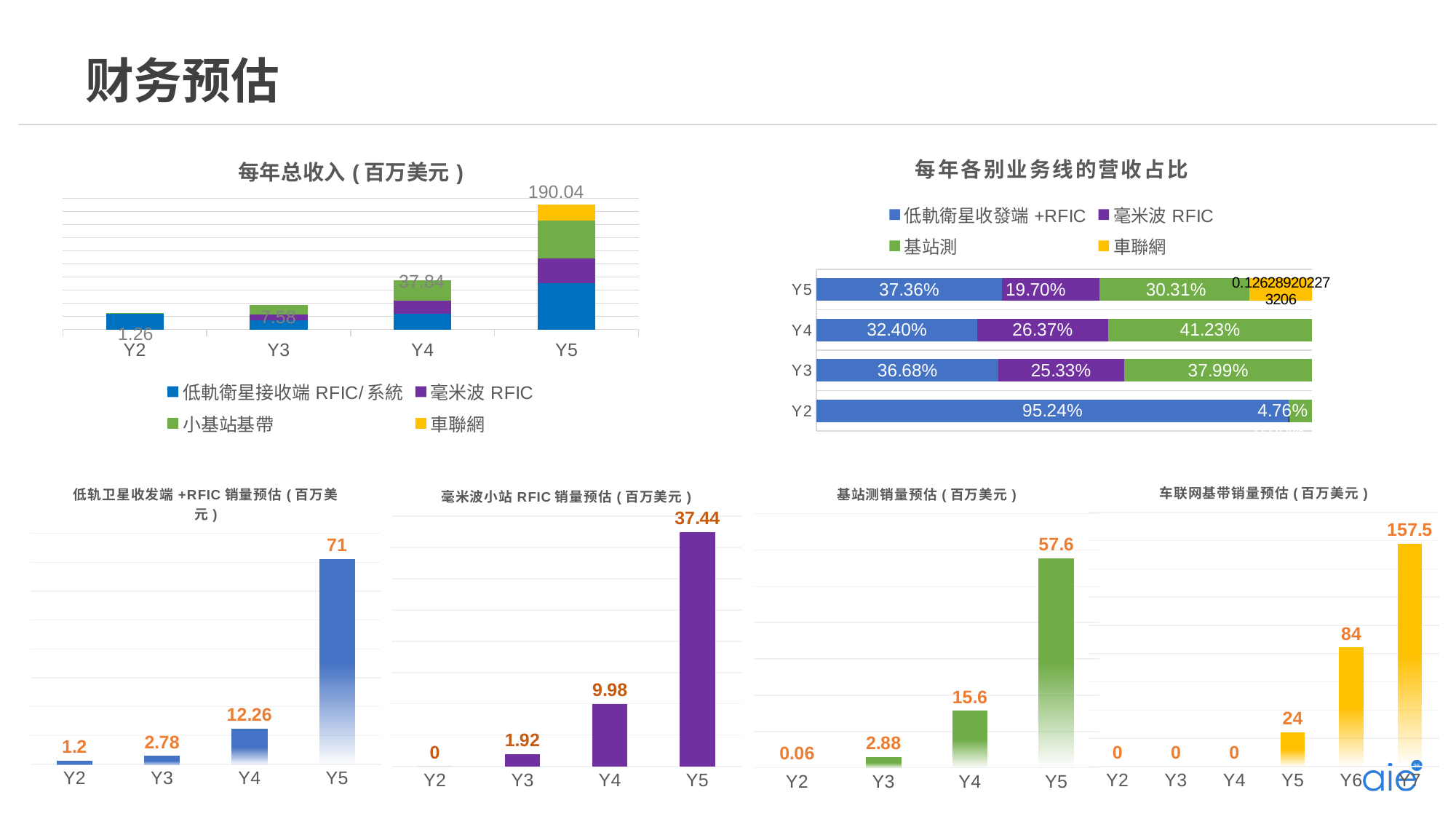

财务预估

### Chart: 每年各别业务线的营收占比

| Category | 低軌衛星收發端+RFIC | 毫米波RFIC | 基站測 | 車聯網 |
|---|---|---|---|---|
| Y2 | 0.952380952380952 | 0.0 | 0.0476190476190476 | 0.0 |
| Y3 | 0.366754617414248 | 0.253298153034301 | 0.379947229551451 | 0.0 |
| Y4 | 0.32399577167019 | 0.263742071881607 | 0.412262156448203 | 0.0 |
| Y5 | 0.3736055567249 | 0.197011155546201 | 0.303094085455694 | 0.126289202273206 |

### Chart: 每年总收入(百万美元)

| Category | 低軌衛星接收端RFIC/系統 | 毫米波RFIC | 小基站基帶 | 車聯網 |
|---|---|---|---|---|
| Y2 | 24.0 | 0.0 | 1.2 | 0.0 |
| Y3 | 13.9 | 9.6 | 14.4 | 0.0 |
| Y4 | 24.52 | 19.96 | 31.2 | 0.0 |
| Y5 | 71.0 | 37.44 | 57.6 | 24.0 |
190.04
37.84
7.58
1.26

### Chart: 车联网基带销量预估(百万美元)

| Category | 车联网基带销量预估 |
|---|---|
| Y2 | 0.0 |
| Y3 | 0.0 |
| Y4 | 0.0 |
| Y5 | 24.0 |
| Y6 | 84.0 |
| Y7 | 157.5 |

### Chart: 基站测销量预估(百万美元)

| Category | 小基站Soc销量预估 |
|---|---|
| Y2 | 0.06 |
| Y3 | 2.88 |
| Y4 | 15.6 |
| Y5 | 57.6 |

### Chart: 毫米波小站RFIC销量预估(百万美元)

| Category | 海外毫米波小站RFIC销量预估 |
|---|---|
| Y2 | 0.0 |
| Y3 | 1.92 |
| Y4 | 9.98 |
| Y5 | 37.44 |

### Chart: 低轨卫星收发端+RFIC销量预估(百万美元)

| Category | 海外低轨卫星收發器端+RFIC销量预估 |
|---|---|
| Y2 | 1.2 |
| Y3 | 2.78 |
| Y4 | 12.26 |
| Y5 | 71.0 |